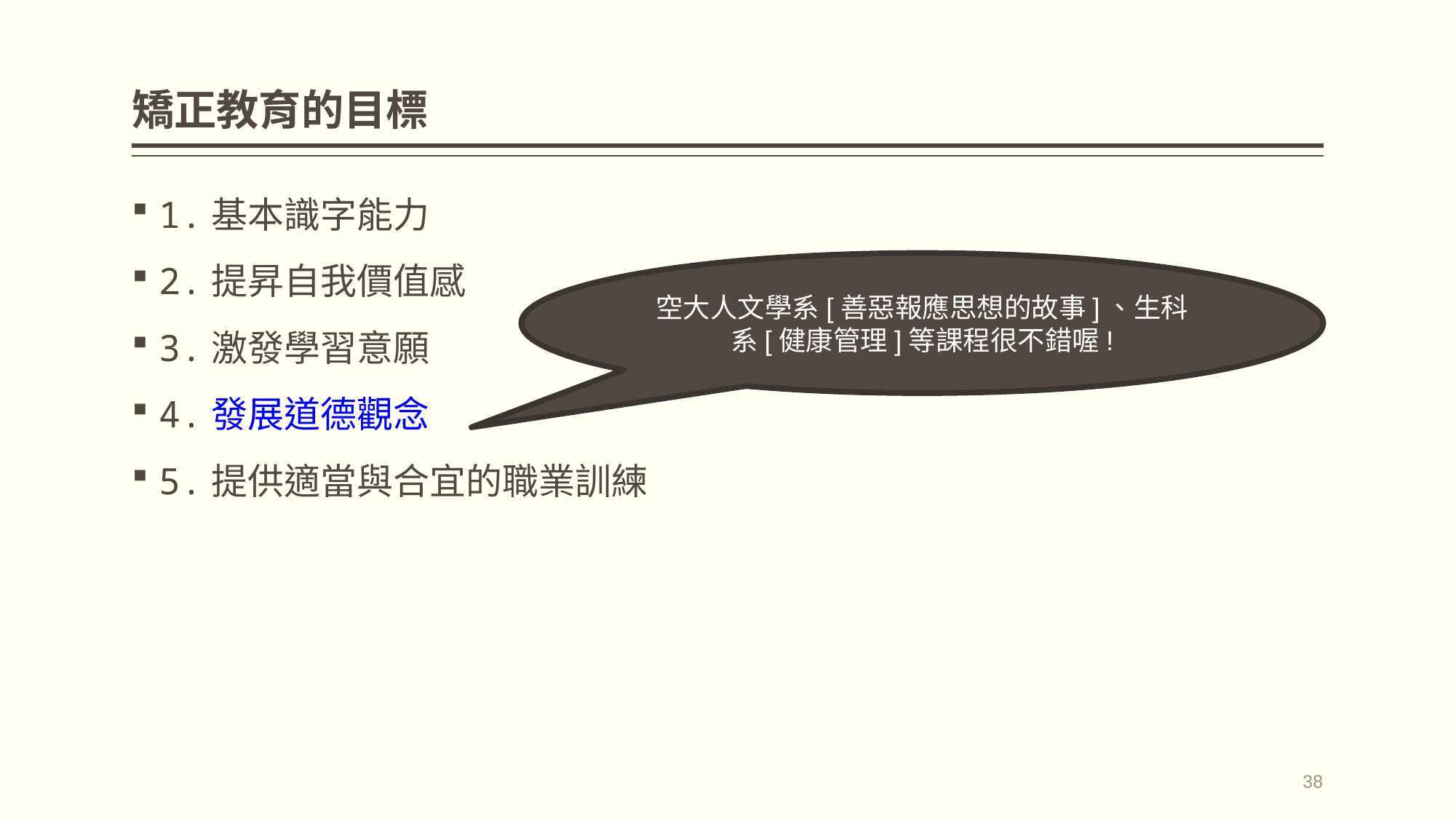

# 矯正教育的目標
1.基本識字能力
2.提昇自我價值感
3.激發學習意願
4.發展道德觀念
5.提供適當與合宜的職業訓練

空大人文學系[善惡報應思想的故事]、生科系[健康管理]等課程很不錯喔!
38